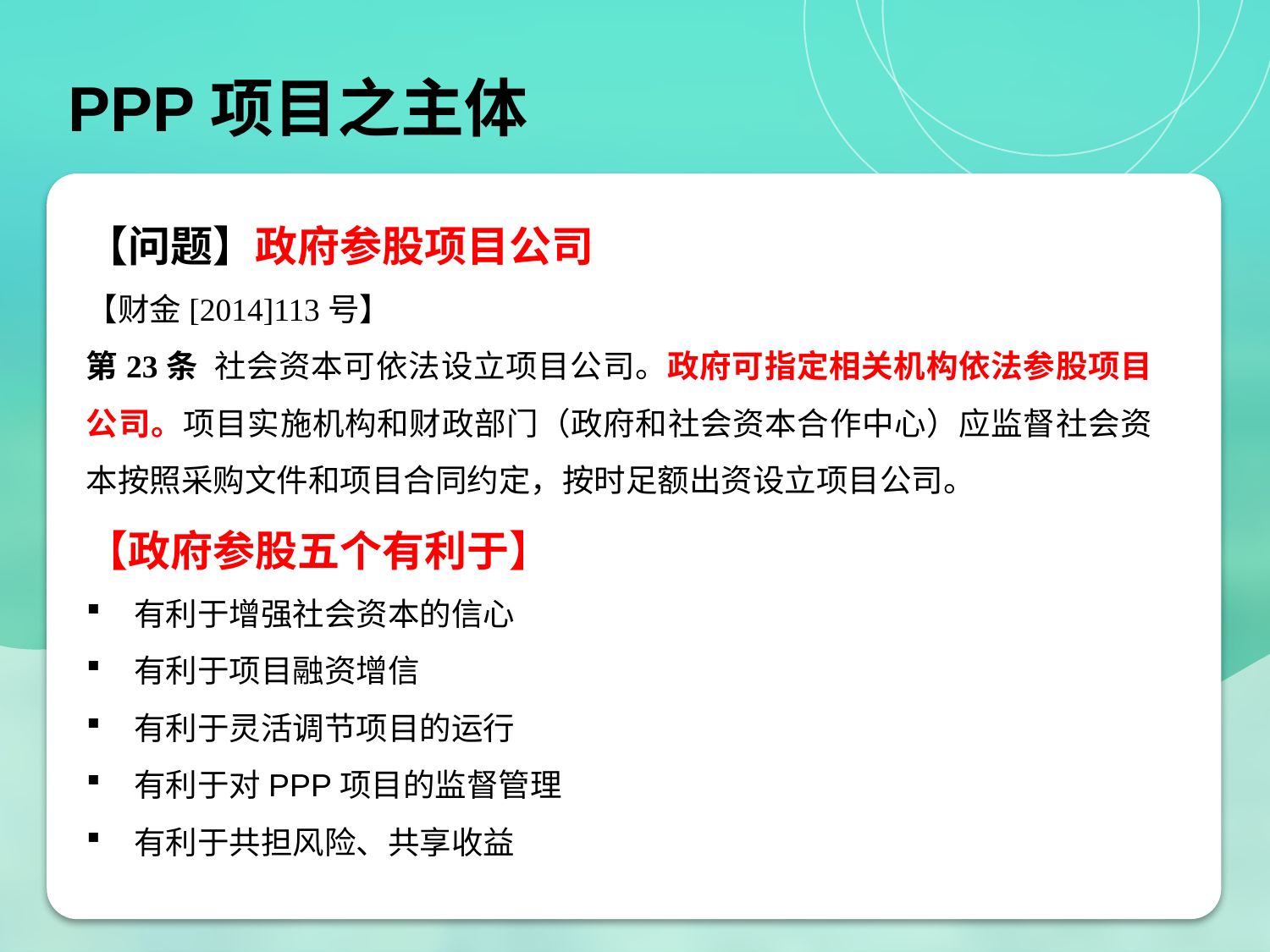

PPP项目之主体

【问题】政府参股项目公司
【财金[2014]113号】
第23条  社会资本可依法设立项目公司。政府可指定相关机构依法参股项目公司。项目实施机构和财政部门（政府和社会资本合作中心）应监督社会资本按照采购文件和项目合同约定，按时足额出资设立项目公司。
【政府参股五个有利于】
有利于增强社会资本的信心
有利于项目融资增信
有利于灵活调节项目的运行
有利于对PPP项目的监督管理
有利于共担风险、共享收益

38